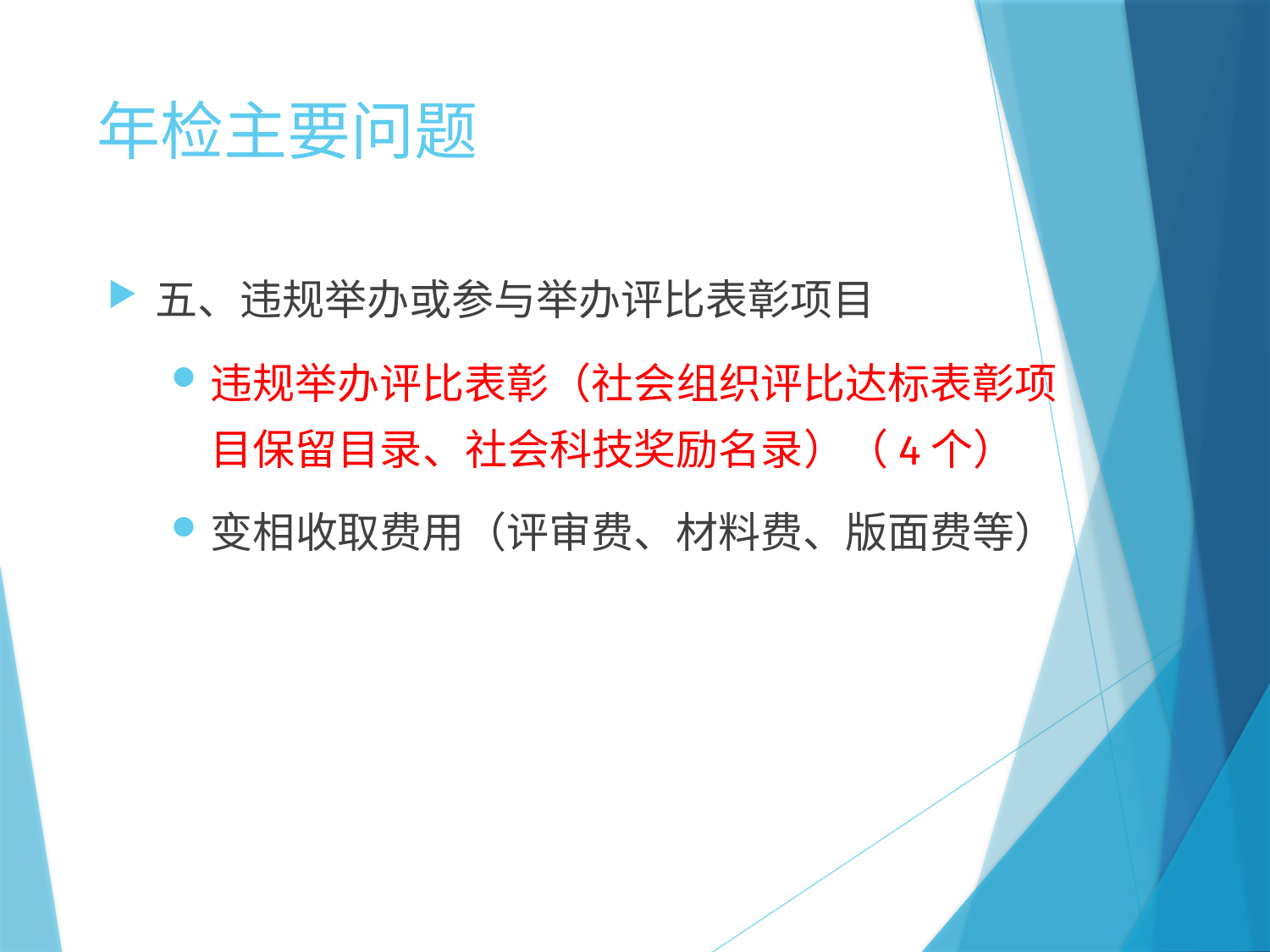

# 年检主要问题
五、违规举办或参与举办评比表彰项目
违规举办评比表彰（社会组织评比达标表彰项目保留目录、社会科技奖励名录）（4个）
变相收取费用（评审费、材料费、版面费等）